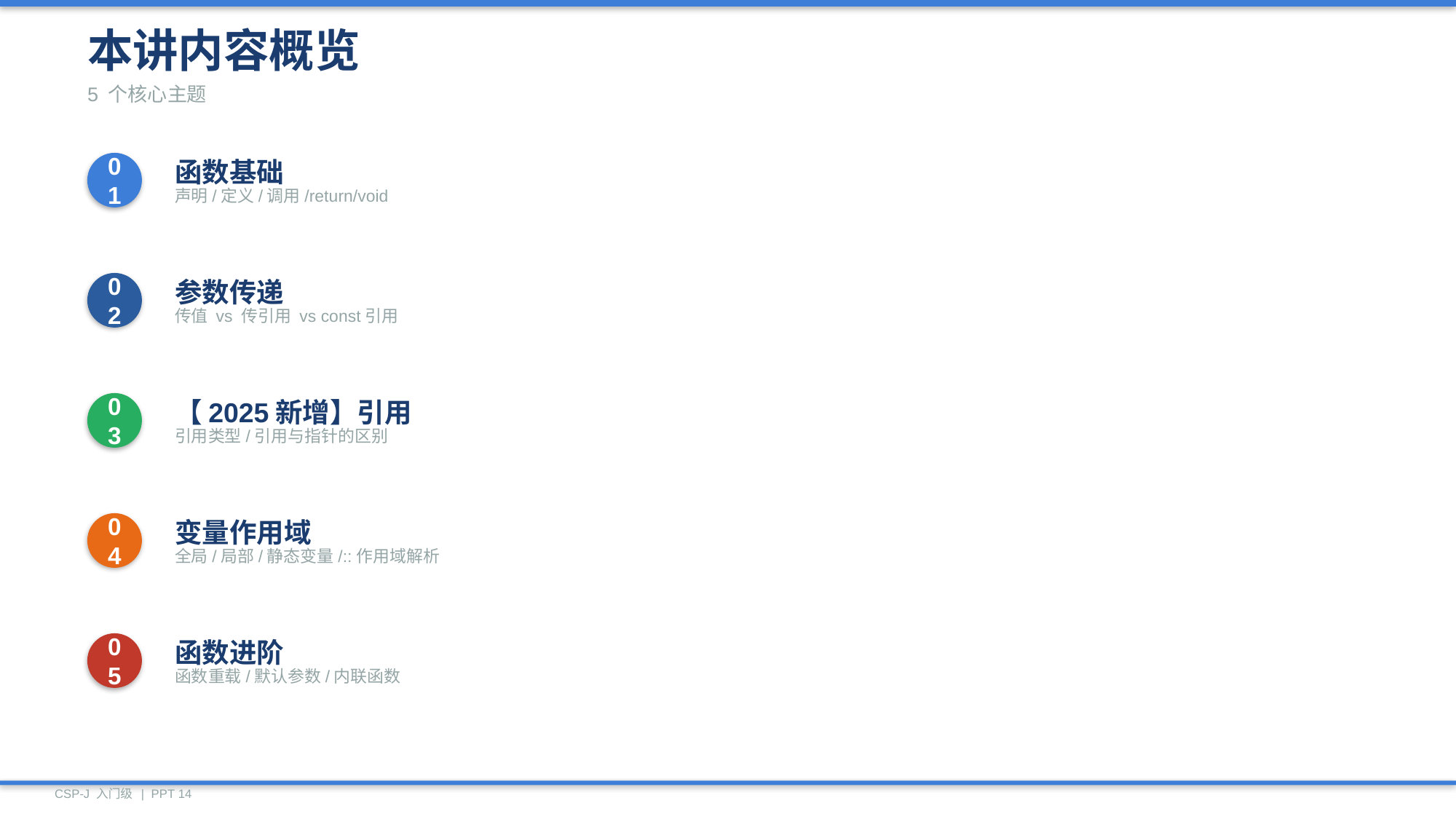

本讲内容概览
5 个核心主题
01
函数基础
声明/定义/调用/return/void
02
参数传递
传值 vs 传引用 vs const引用
03
【2025新增】引用
引用类型/引用与指针的区别
04
变量作用域
全局/局部/静态变量/::作用域解析
05
函数进阶
函数重载/默认参数/内联函数

CSP-J 入门级  |  PPT 14